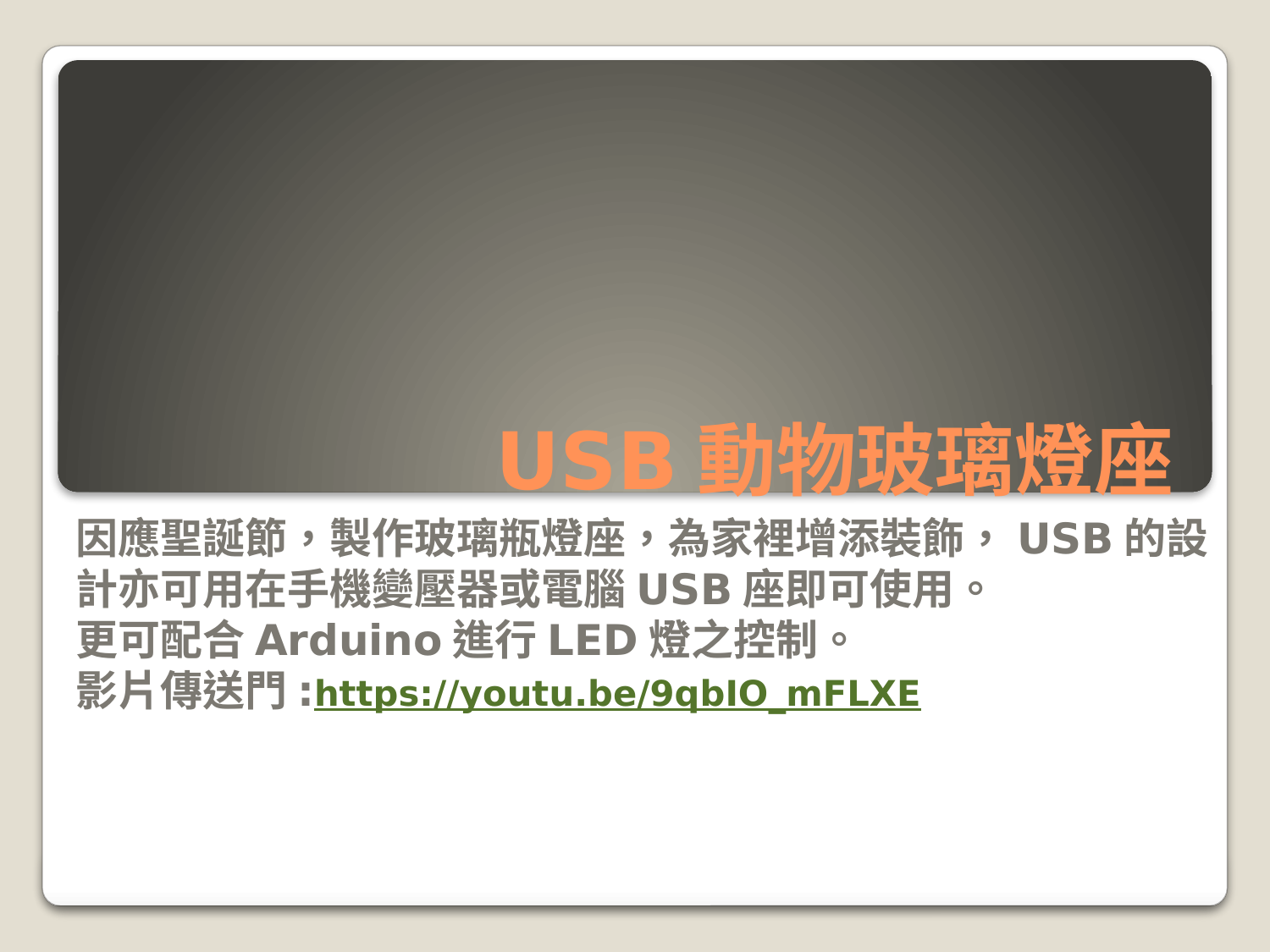

# USB動物玻璃燈座
因應聖誕節，製作玻璃瓶燈座，為家裡增添裝飾，USB的設計亦可用在手機變壓器或電腦USB座即可使用。
更可配合Arduino進行LED燈之控制。
影片傳送門:https://youtu.be/9qbIO_mFLXE